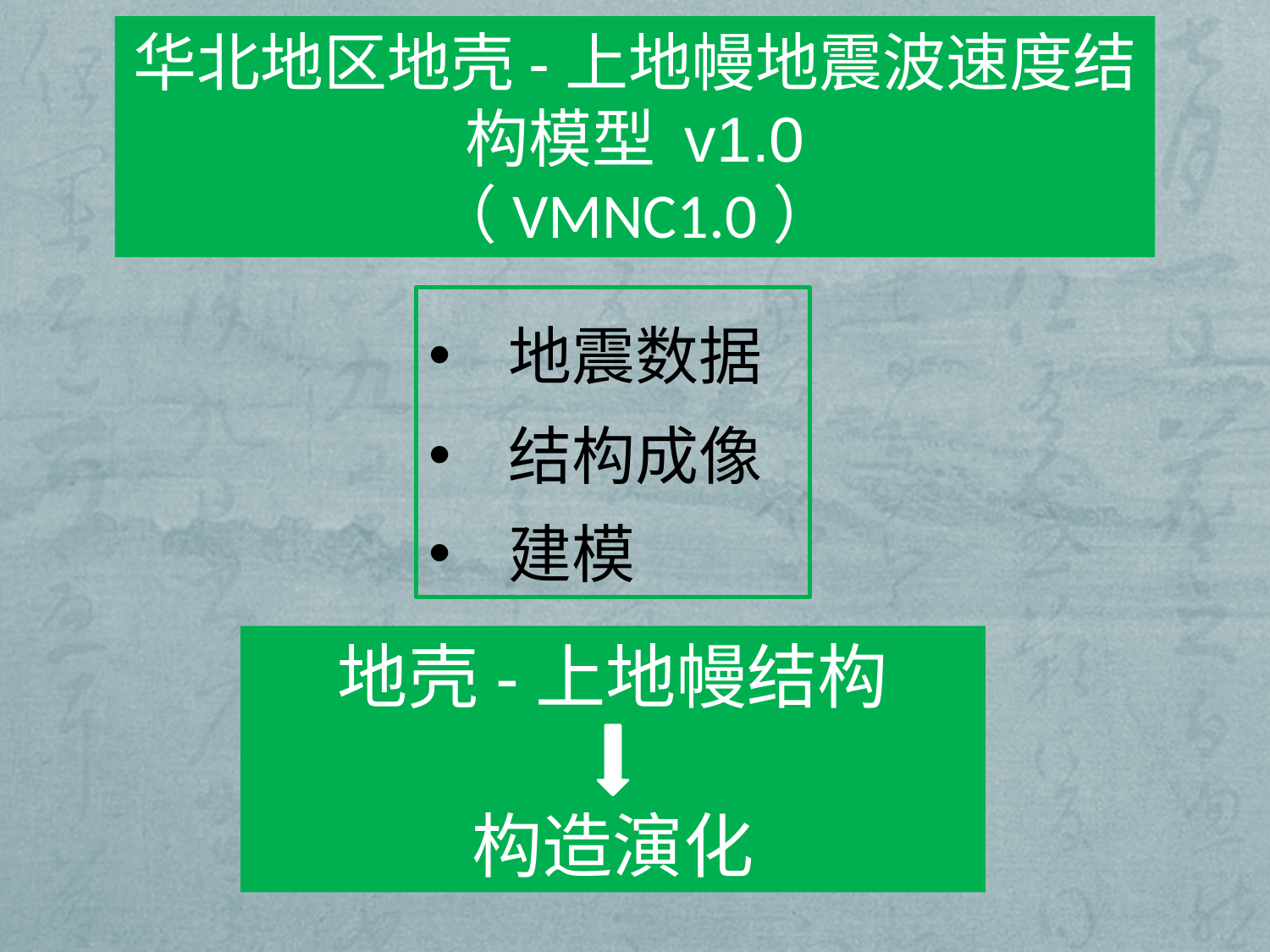

华北地区地壳-上地幔地震波速度结构模型 v1.0
（VMNC1.0）
地震数据
结构成像
建模
地壳-上地幔结构

构造演化